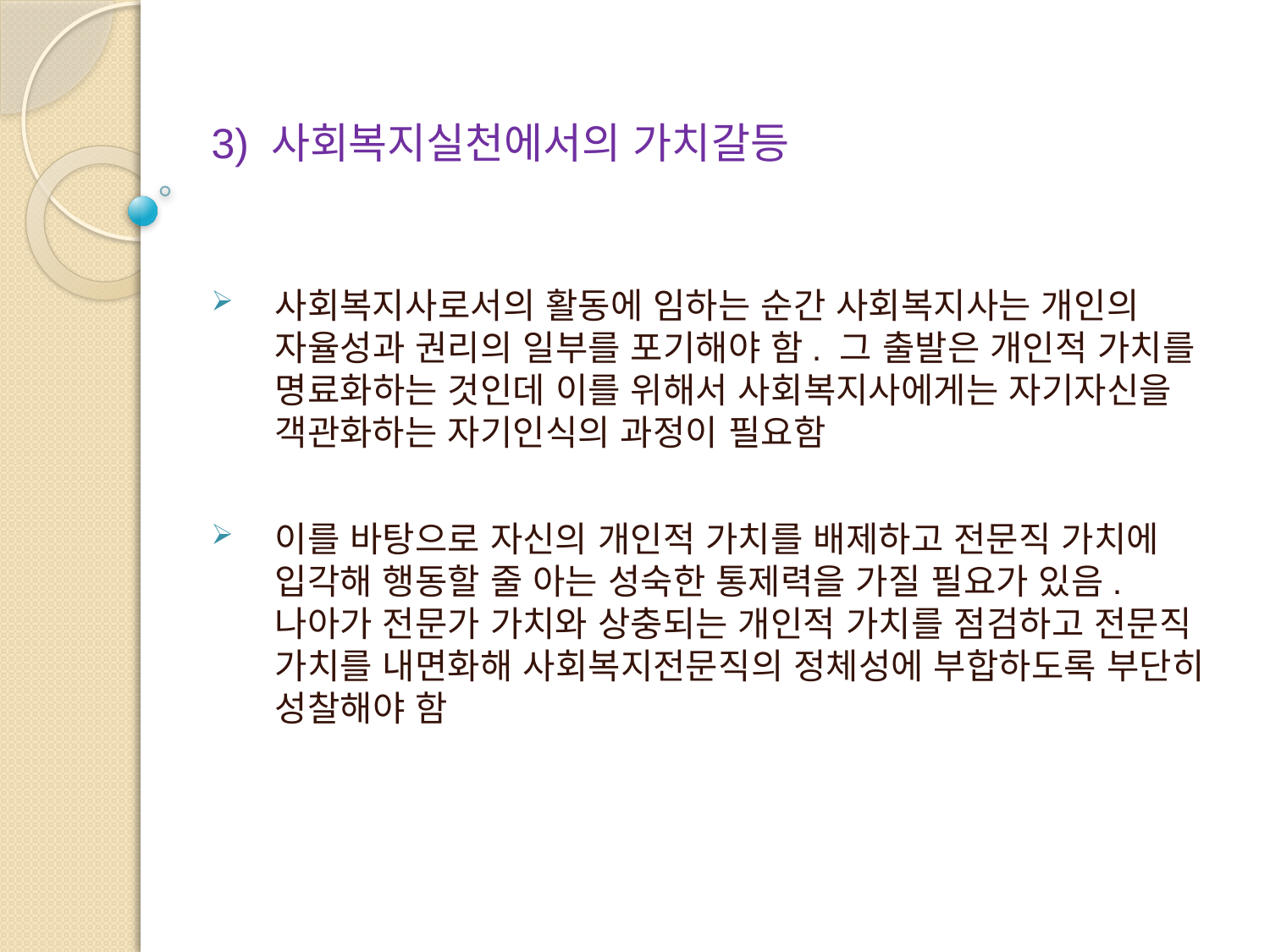

3) 사회복지실천에서의 가치갈등

사회복지사로서의 활동에 임하는 순간 사회복지사는 개인의 자율성과 권리의 일부를 포기해야 함. 그 출발은 개인적 가치를 명료화하는 것인데 이를 위해서 사회복지사에게는 자기자신을 객관화하는 자기인식의 과정이 필요함

이를 바탕으로 자신의 개인적 가치를 배제하고 전문직 가치에 입각해 행동할 줄 아는 성숙한 통제력을 가질 필요가 있음. 나아가 전문가 가치와 상충되는 개인적 가치를 점검하고 전문직 가치를 내면화해 사회복지전문직의 정체성에 부합하도록 부단히 성찰해야 함